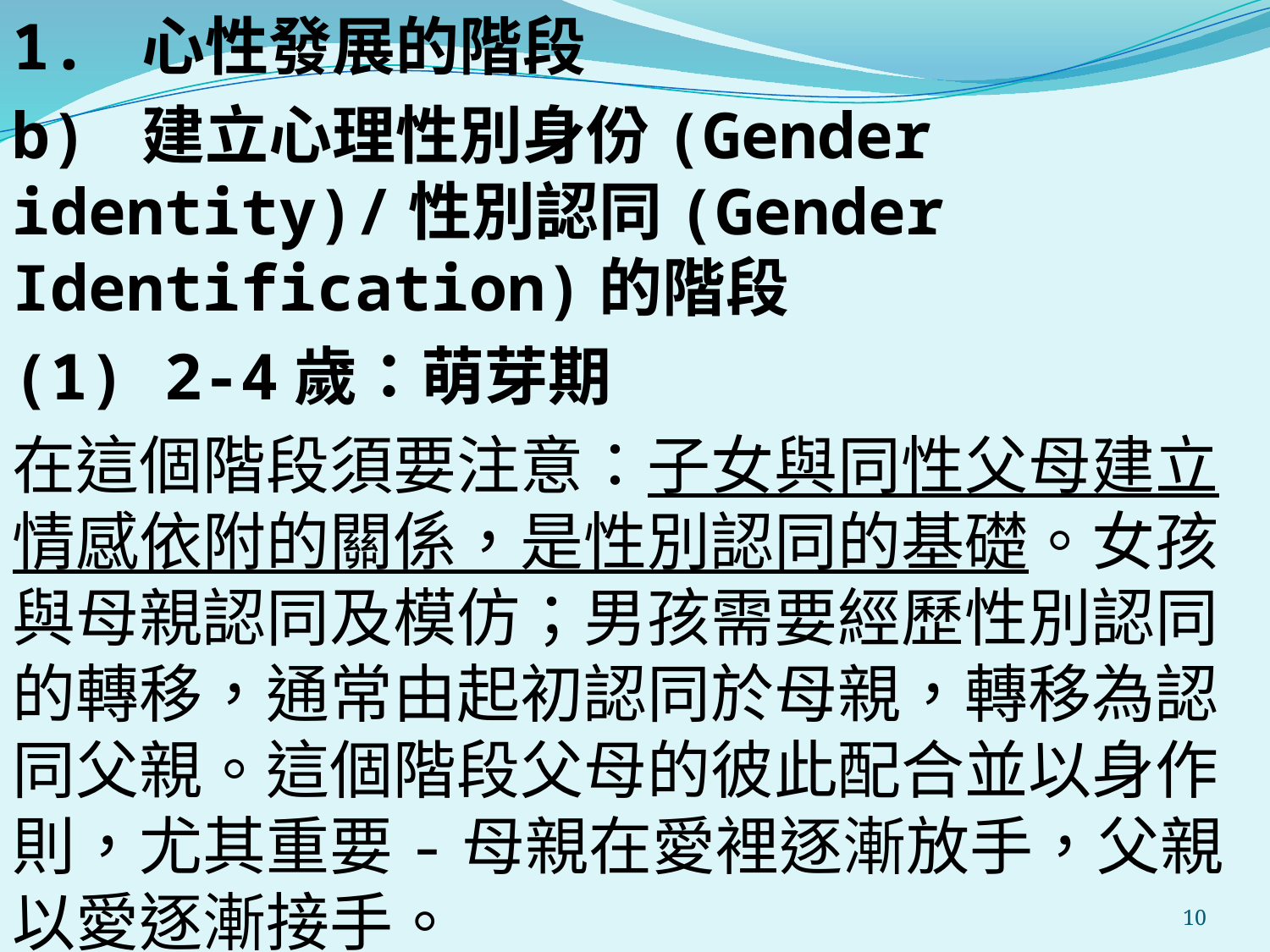

1. 心性發展的階段
b) 建立心理性別身份(Gender identity)/性別認同(Gender Identification)的階段
(1) 2-4歲：萌芽期
在這個階段須要注意：子女與同性父母建立情感依附的關係，是性別認同的基礎。女孩與母親認同及模仿；男孩需要經歷性別認同的轉移，通常由起初認同於母親，轉移為認同父親。這個階段父母的彼此配合並以身作則，尤其重要-母親在愛裡逐漸放手，父親以愛逐漸接手。
#

10